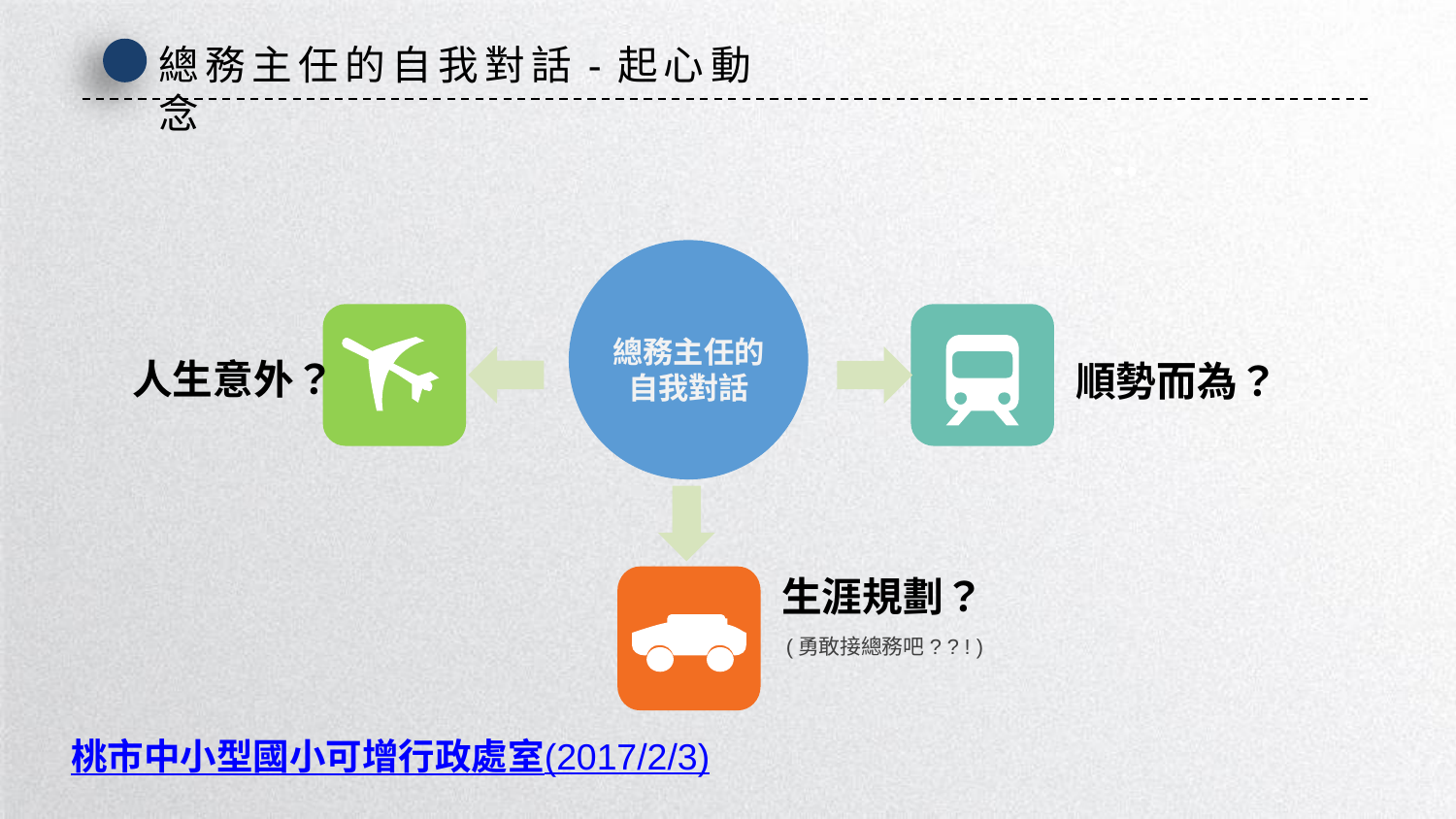

總務主任的自我對話-起心動念

總務主任的自我對話
人生意外？

順勢而為？

生涯規劃？

(勇敢接總務吧? ? ! )
桃市中小型國小可增行政處室(2017/2/3)